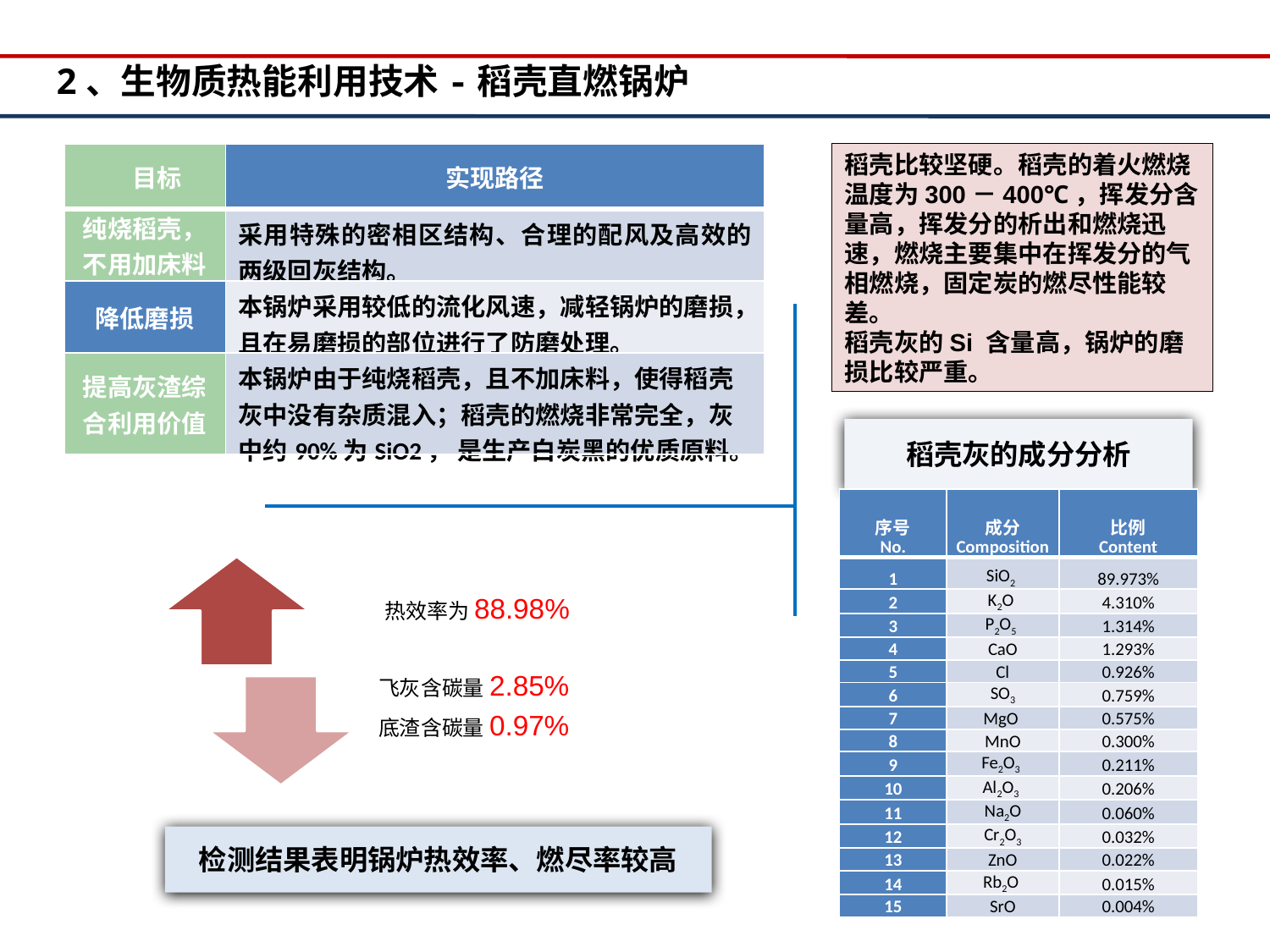

2、生物质热能利用技术-稻壳直燃锅炉

| 目标 | 实现路径 |
| --- | --- |
| 纯烧稻壳，不用加床料 | 采用特殊的密相区结构、合理的配风及高效的两级回灰结构。 |
| 降低磨损 | 本锅炉采用较低的流化风速，减轻锅炉的磨损，且在易磨损的部位进行了防磨处理。 |
| 提高灰渣综合利用价值 | 本锅炉由于纯烧稻壳，且不加床料，使得稻壳灰中没有杂质混入；稻壳的燃烧非常完全，灰中约90%为SiO2， 是生产白炭黑的优质原料。 |
稻壳比较坚硬。稻壳的着火燃烧温度为300－400℃，挥发分含量高，挥发分的析出和燃烧迅速，燃烧主要集中在挥发分的气相燃烧，固定炭的燃尽性能较差。
稻壳灰的Si 含量高，锅炉的磨损比较严重。
稻壳灰的成分分析
| 序号 No. | 成分 Composition | 比例 Content |
| --- | --- | --- |
| 1 | SiO2 | 89.973% |
| 2 | K2O | 4.310% |
| 3 | P2O5 | 1.314% |
| 4 | CaO | 1.293% |
| 5 | Cl | 0.926% |
| 6 | SO3 | 0.759% |
| 7 | MgO | 0.575% |
| 8 | MnO | 0.300% |
| 9 | Fe2O3 | 0.211% |
| 10 | Al2O3 | 0.206% |
| 11 | Na2O | 0.060% |
| 12 | Cr2O3 | 0.032% |
| 13 | ZnO | 0.022% |
| 14 | Rb2O | 0.015% |
| 15 | SrO | 0.004% |
热效率为88.98%
飞灰含碳量2.85%
底渣含碳量0.97%
检测结果表明锅炉热效率、燃尽率较高